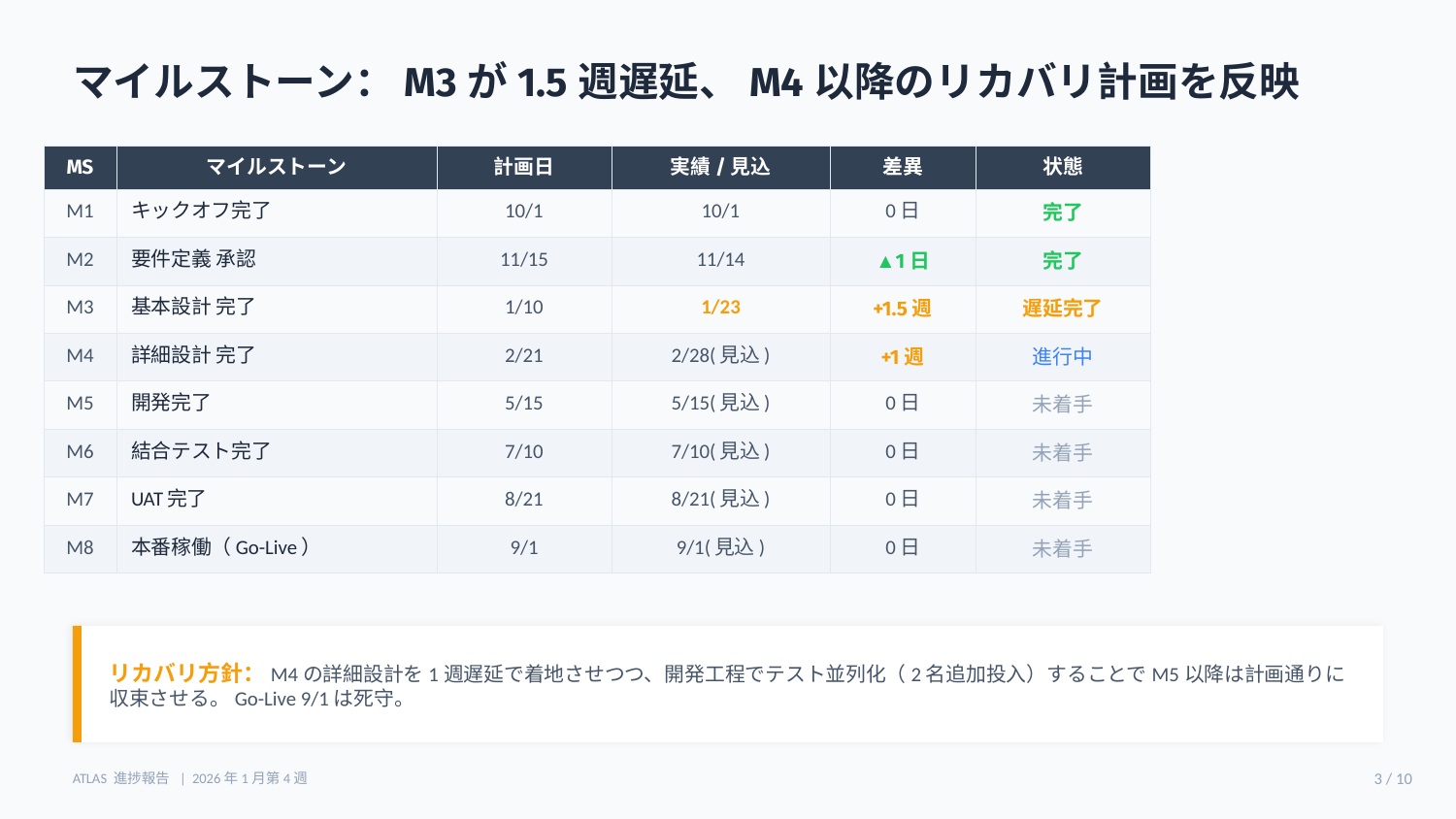

マイルストーン：M3が1.5週遅延、M4以降のリカバリ計画を反映
| MS | マイルストーン | 計画日 | 実績/見込 | 差異 | 状態 |
| --- | --- | --- | --- | --- | --- |
| M1 | キックオフ完了 | 10/1 | 10/1 | 0日 | 完了 |
| M2 | 要件定義 承認 | 11/15 | 11/14 | ▲1日 | 完了 |
| M3 | 基本設計 完了 | 1/10 | 1/23 | +1.5週 | 遅延完了 |
| M4 | 詳細設計 完了 | 2/21 | 2/28(見込) | +1週 | 進行中 |
| M5 | 開発完了 | 5/15 | 5/15(見込) | 0日 | 未着手 |
| M6 | 結合テスト完了 | 7/10 | 7/10(見込) | 0日 | 未着手 |
| M7 | UAT完了 | 8/21 | 8/21(見込) | 0日 | 未着手 |
| M8 | 本番稼働（Go-Live） | 9/1 | 9/1(見込) | 0日 | 未着手 |

リカバリ方針：M4の詳細設計を1週遅延で着地させつつ、開発工程でテスト並列化（2名追加投入）することでM5以降は計画通りに収束させる。Go-Live 9/1は死守。
ATLAS 進捗報告  |  2026年1月第4週
3 / 10